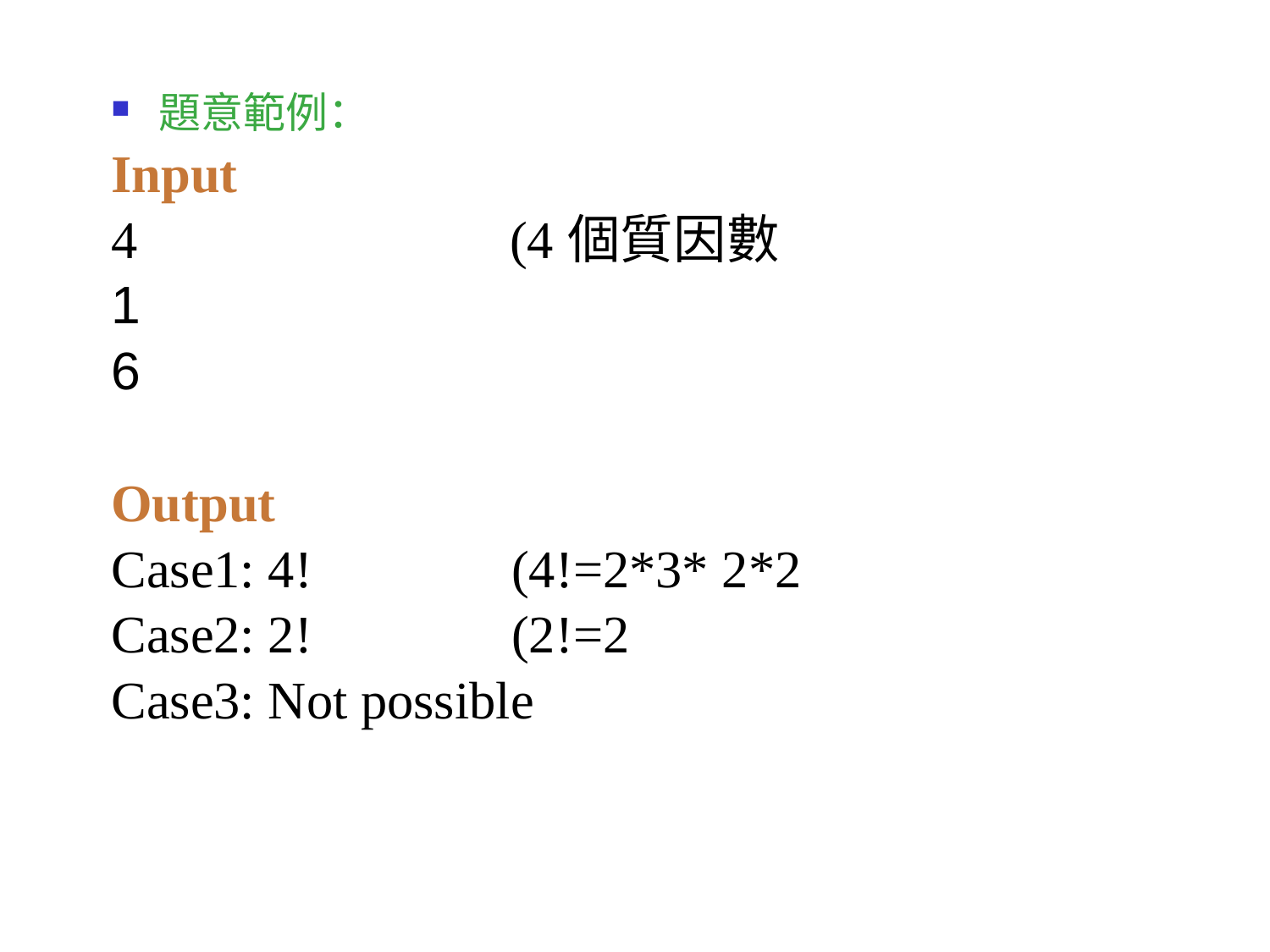

題意範例：
Input
4                            (4個質因數
1
6

Output
Case1: 4!               (4!=2*3* 2*2
Case2: 2!               (2!=2
Case3: Not possible
2